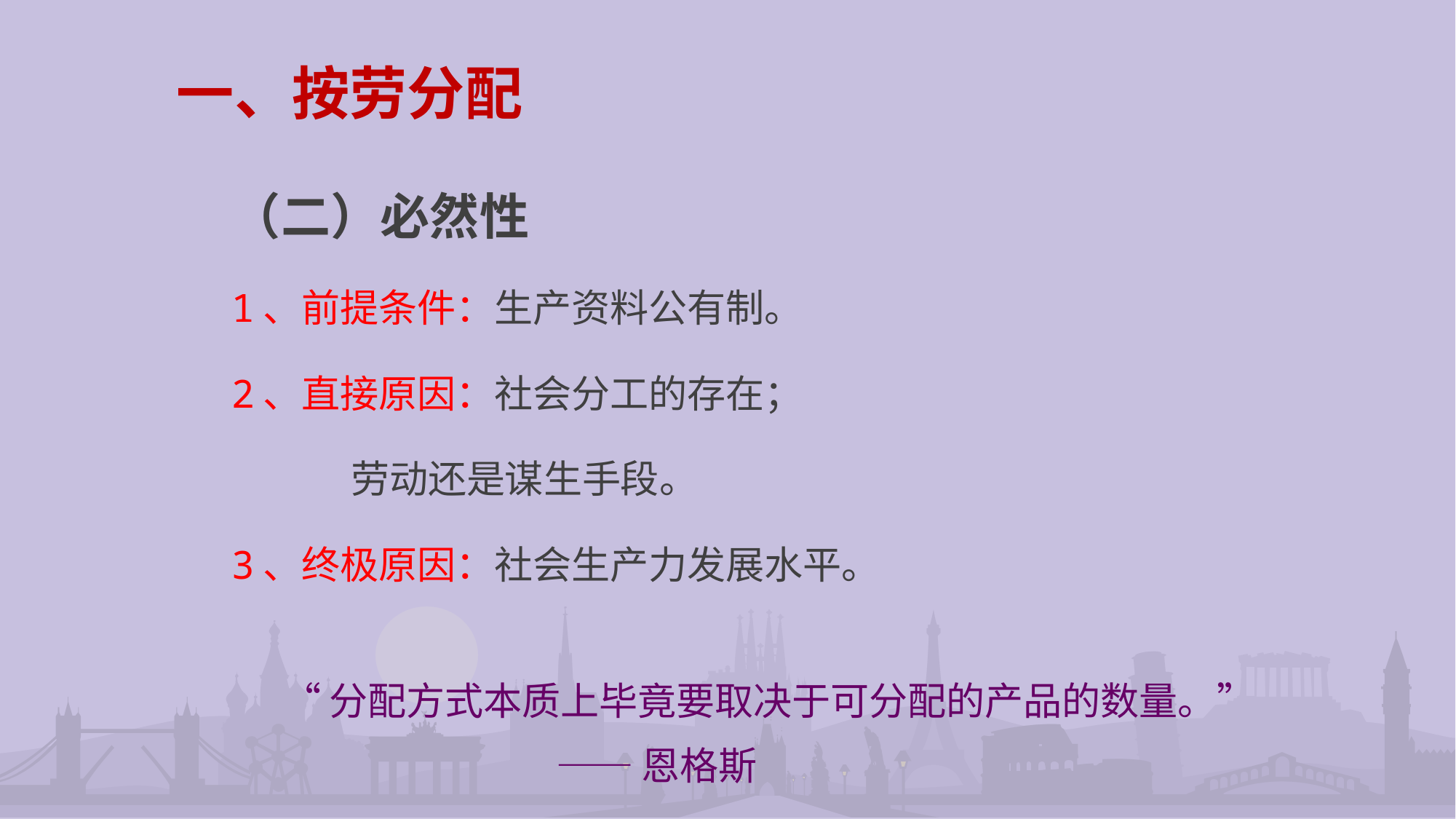

# 一、按劳分配
（二）必然性
1、前提条件：生产资料公有制。
2、直接原因：社会分工的存在；
             劳动还是谋生手段。
3、终极原因：社会生产力发展水平。

      “分配方式本质上毕竟要取决于可分配的产品的数量。”
                                      ——恩格斯